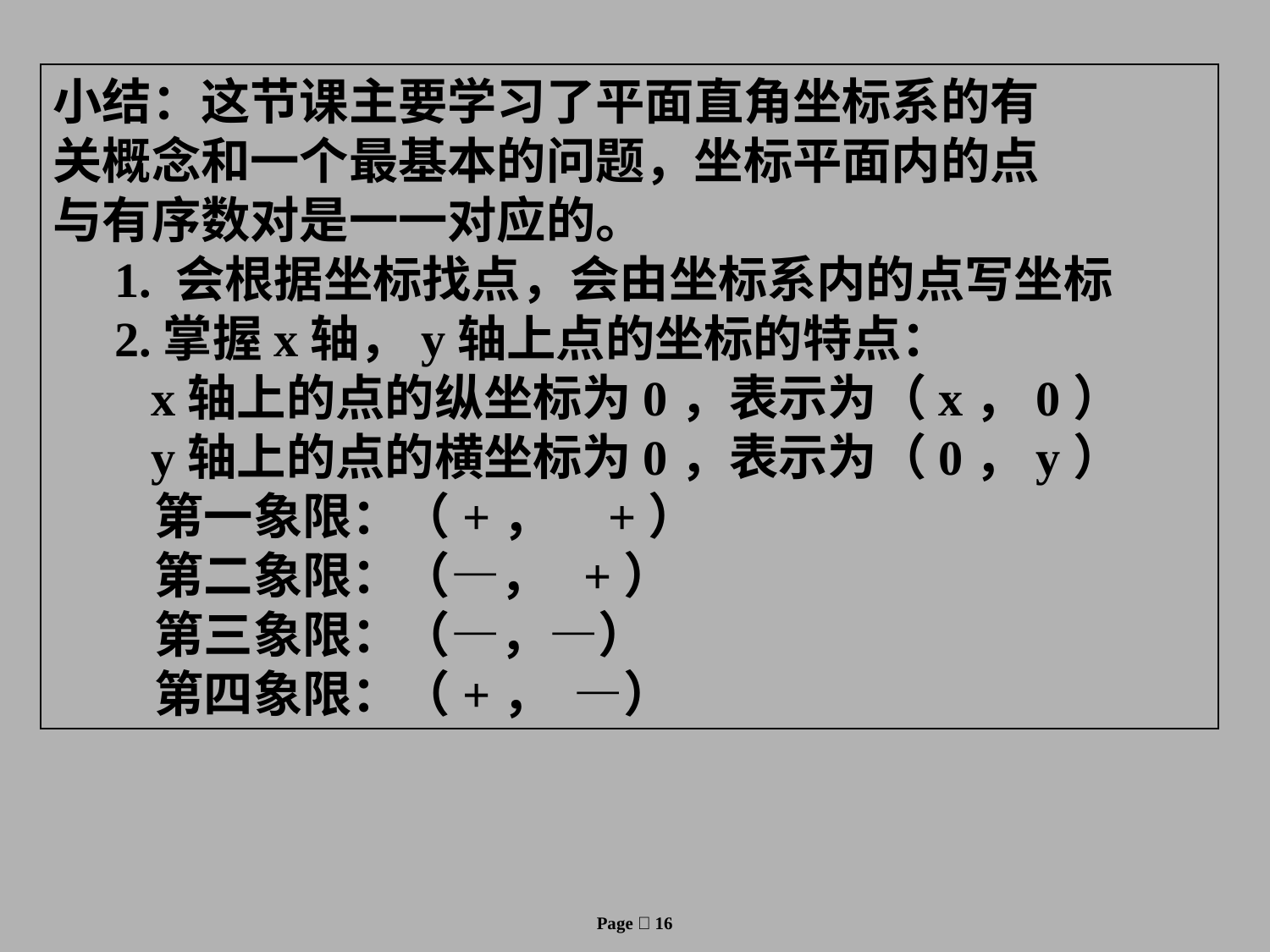

小结：这节课主要学习了平面直角坐标系的有
关概念和一个最基本的问题，坐标平面内的点
与有序数对是一一对应的。
     1. 会根据坐标找点，会由坐标系内的点写坐标
     2.掌握x轴，y轴上点的坐标的特点：
        x轴上的点的纵坐标为0，表示为（x，0）
        y轴上的点的横坐标为0，表示为（0，y）
        第一象限：（+，    +）
        第二象限：（—，  +）
        第三象限：（—，—）
        第四象限：（+，  —）